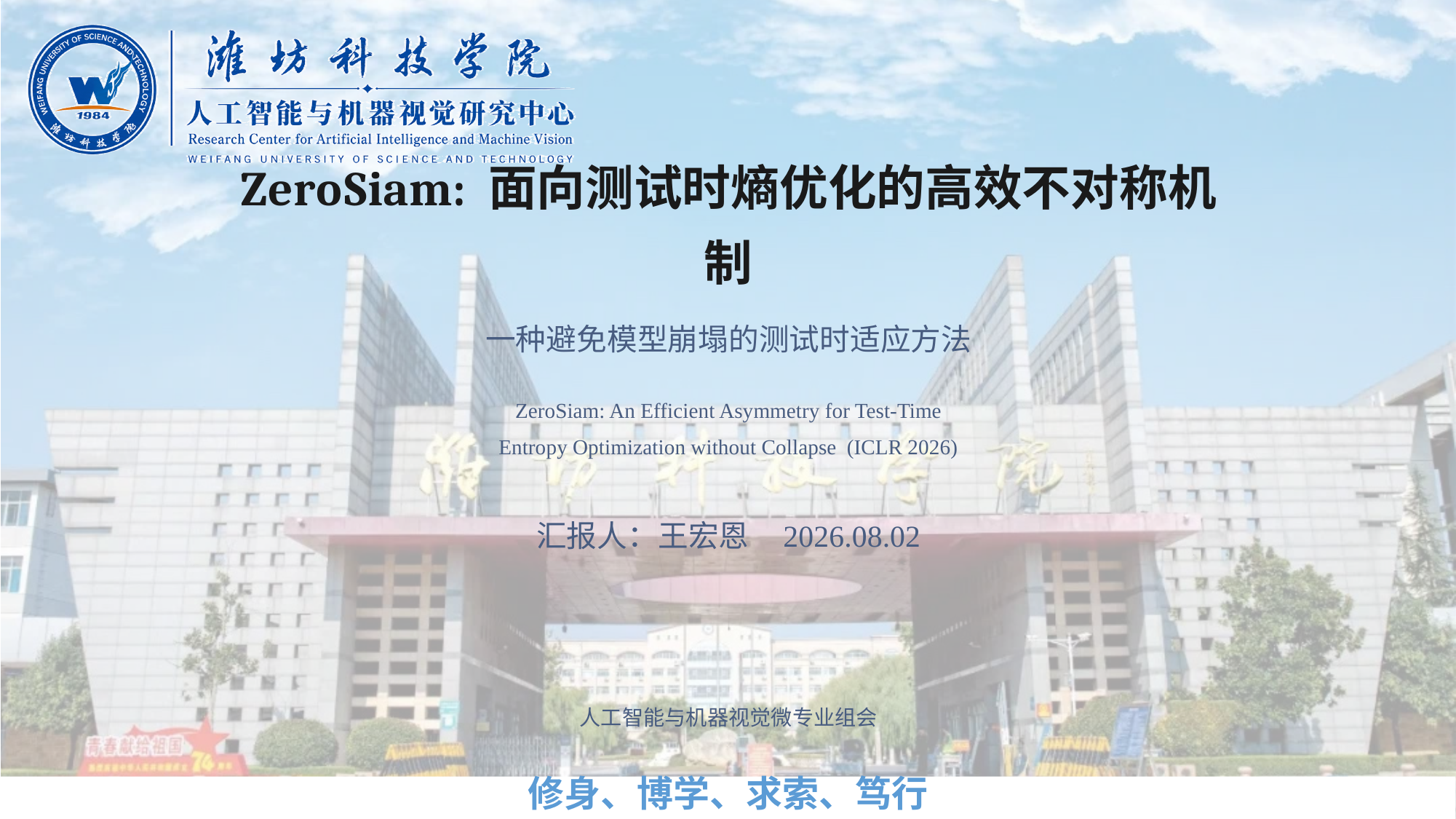

ZeroSiam: 面向测试时熵优化的高效不对称机制
一种避免模型崩塌的测试时适应方法
ZeroSiam: An Efficient Asymmetry for Test-Time
Entropy Optimization without Collapse  (ICLR 2026)
汇报人：王宏恩    2026.08.02
人工智能与机器视觉微专业组会